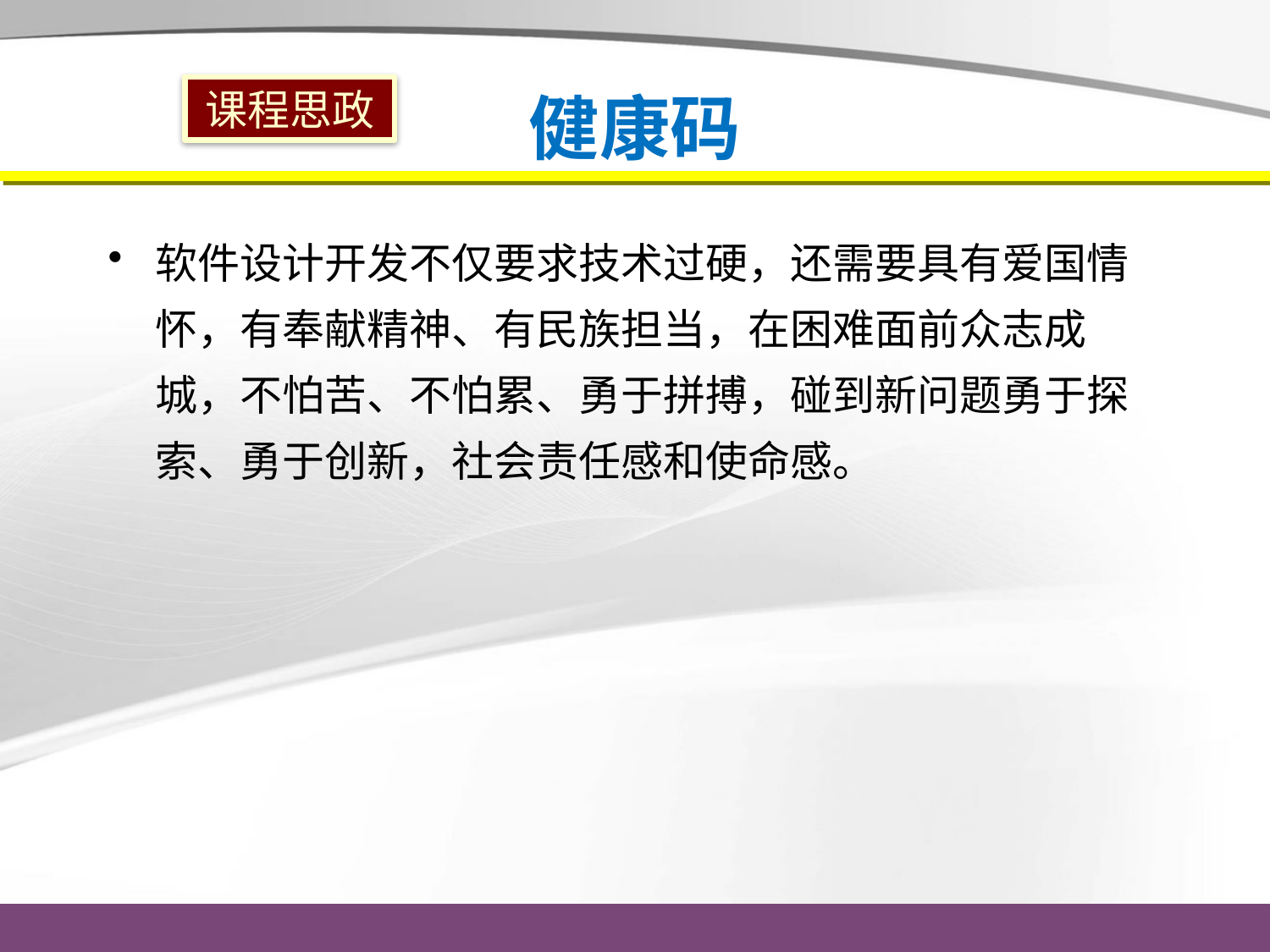

# 健康码
课程思政
软件设计开发不仅要求技术过硬，还需要具有爱国情怀，有奉献精神、有民族担当，在困难面前众志成城，不怕苦、不怕累、勇于拼搏，碰到新问题勇于探索、勇于创新，社会责任感和使命感。